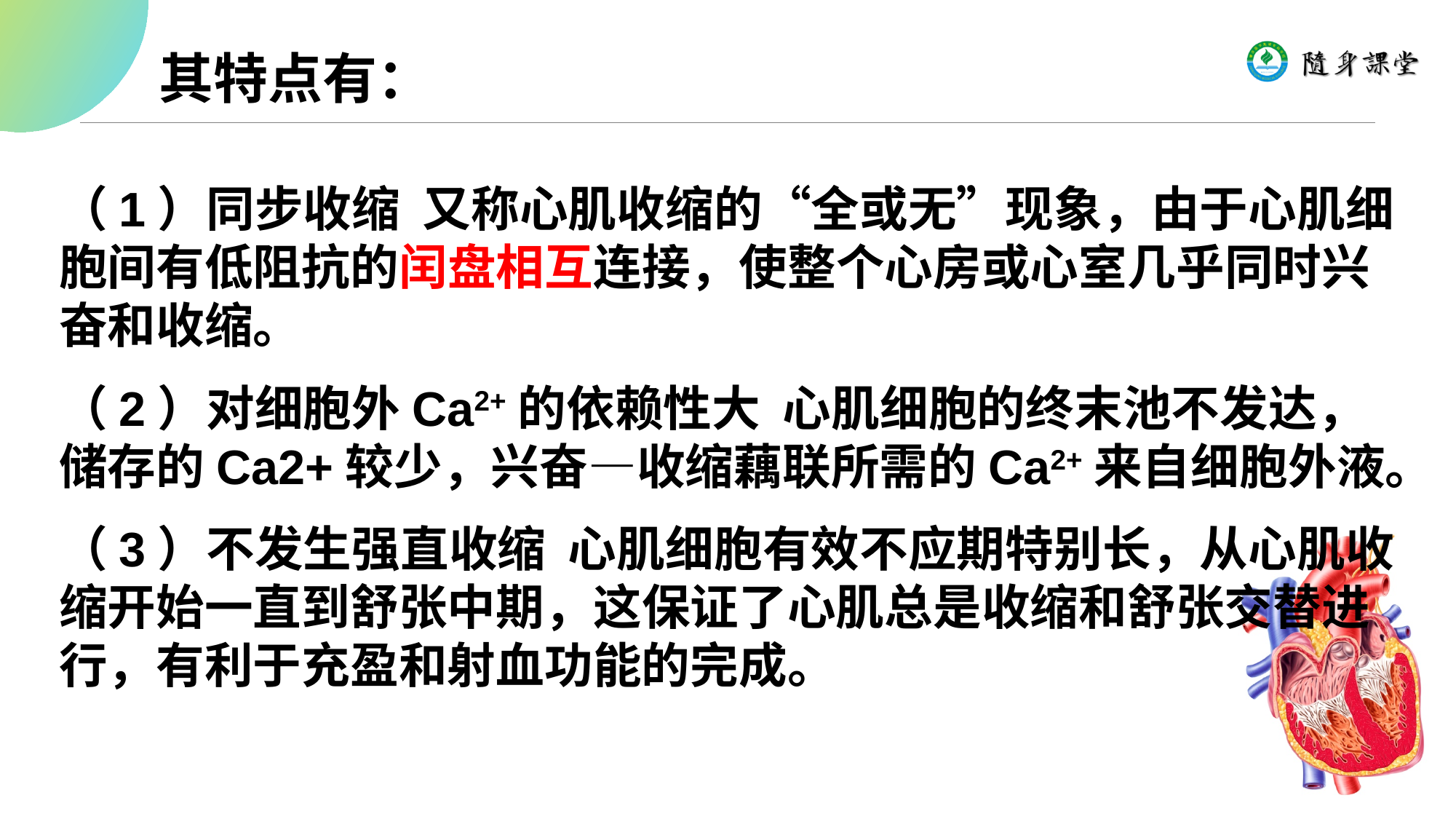

其特点有：
（1）同步收缩  又称心肌收缩的“全或无”现象，由于心肌细胞间有低阻抗的闰盘相互连接，使整个心房或心室几乎同时兴奋和收缩。
（2）对细胞外Ca2+的依赖性大  心肌细胞的终末池不发达，储存的Ca2+较少，兴奋—收缩藕联所需的Ca2+来自细胞外液。
（3）不发生强直收缩  心肌细胞有效不应期特别长，从心肌收缩开始一直到舒张中期，这保证了心肌总是收缩和舒张交替进行，有利于充盈和射血功能的完成。